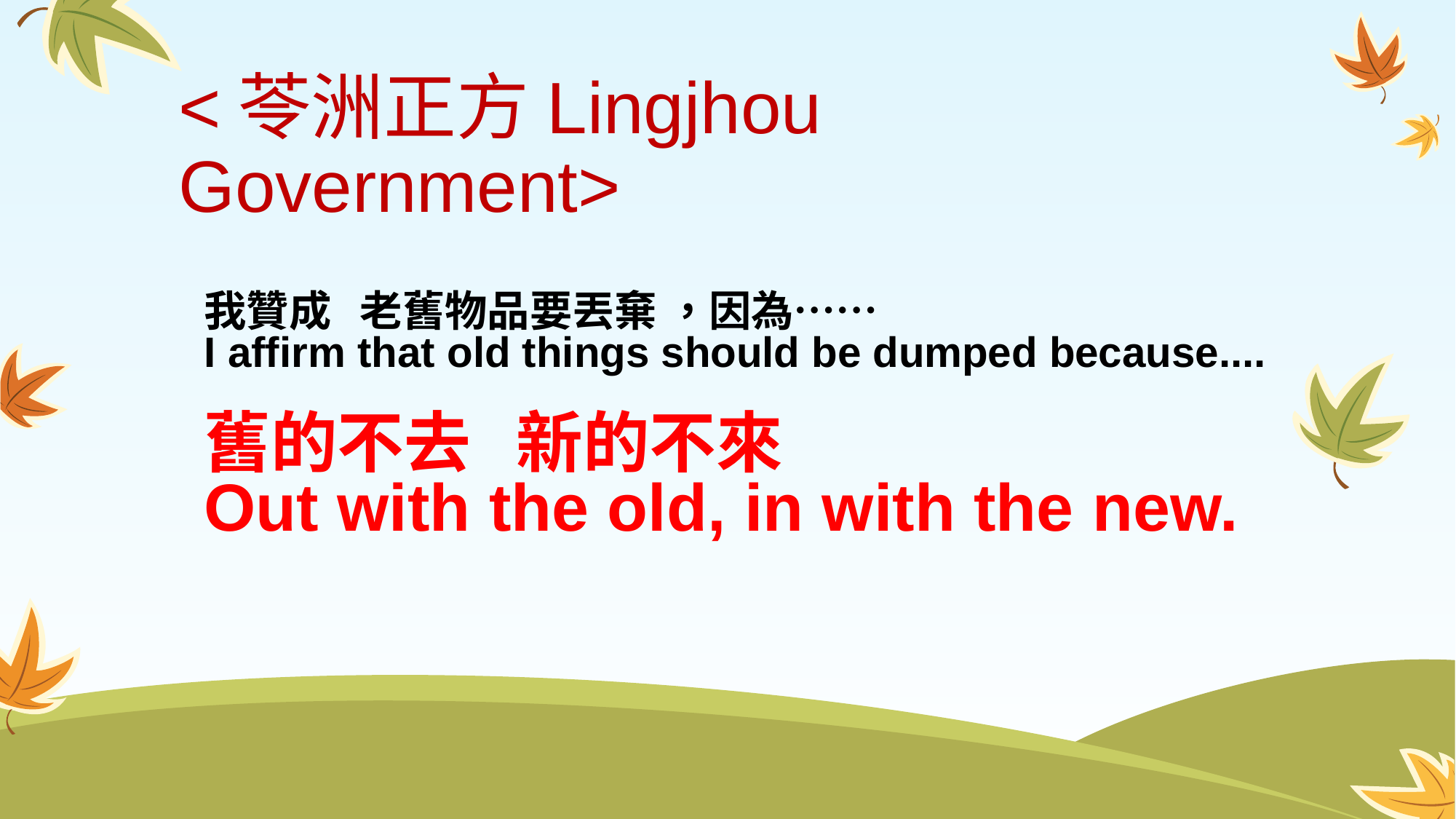

# <苓洲正方Lingjhou Government>
我贊成   老舊物品要丟棄 ，因為……
I affirm that old things should be dumped because....

舊的不去   新的不來
Out with the old, in with the new.